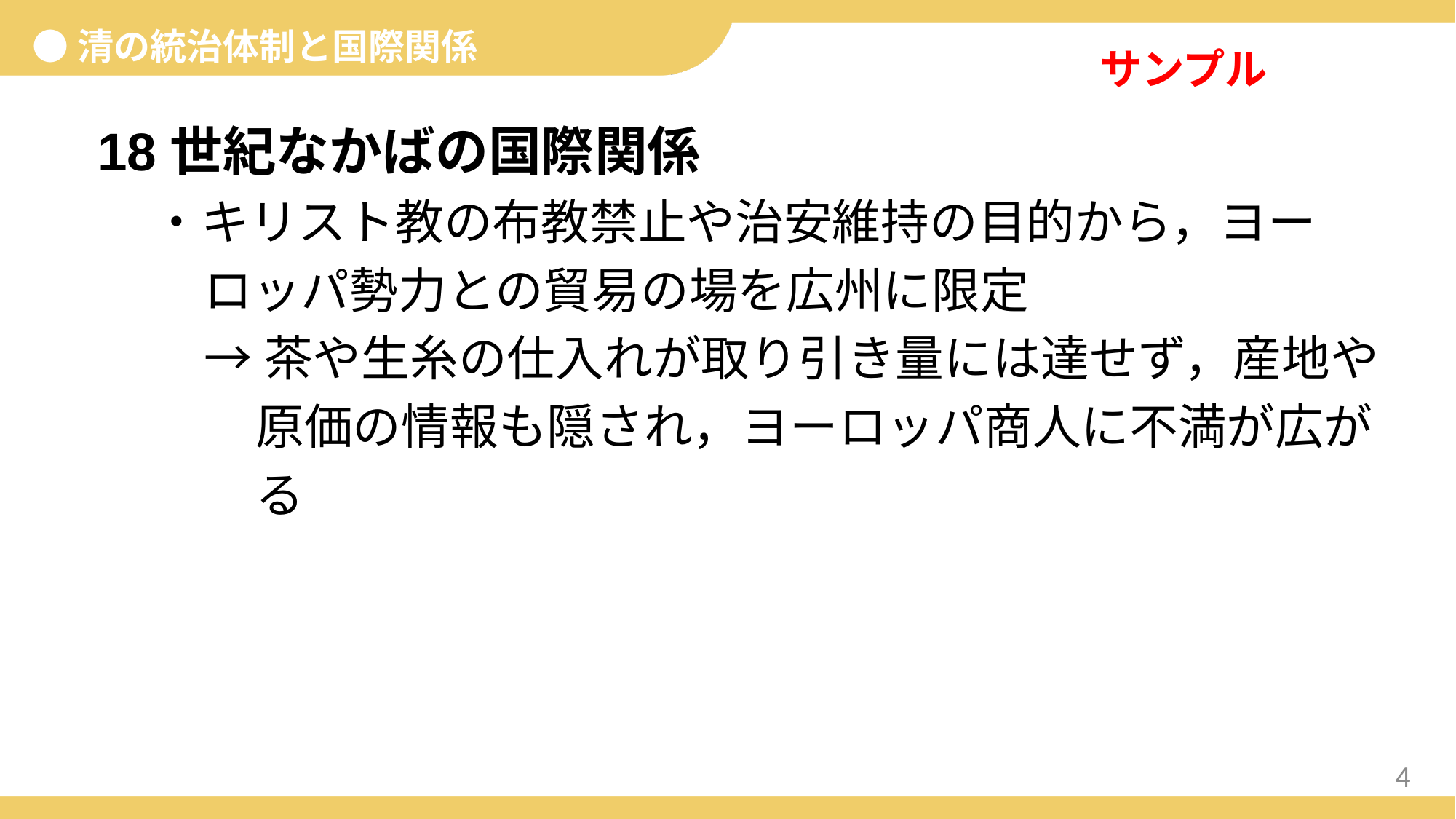

●清の統治体制と国際関係
サンプル
18世紀なかばの国際関係
・キリスト教の布教禁止や治安維持の目的から，ヨーロッパ勢力との貿易の場を広州に限定
→茶や生糸の仕入れが取り引き量には達せず，産地や原価の情報も隠され，ヨーロッパ商人に不満が広がる